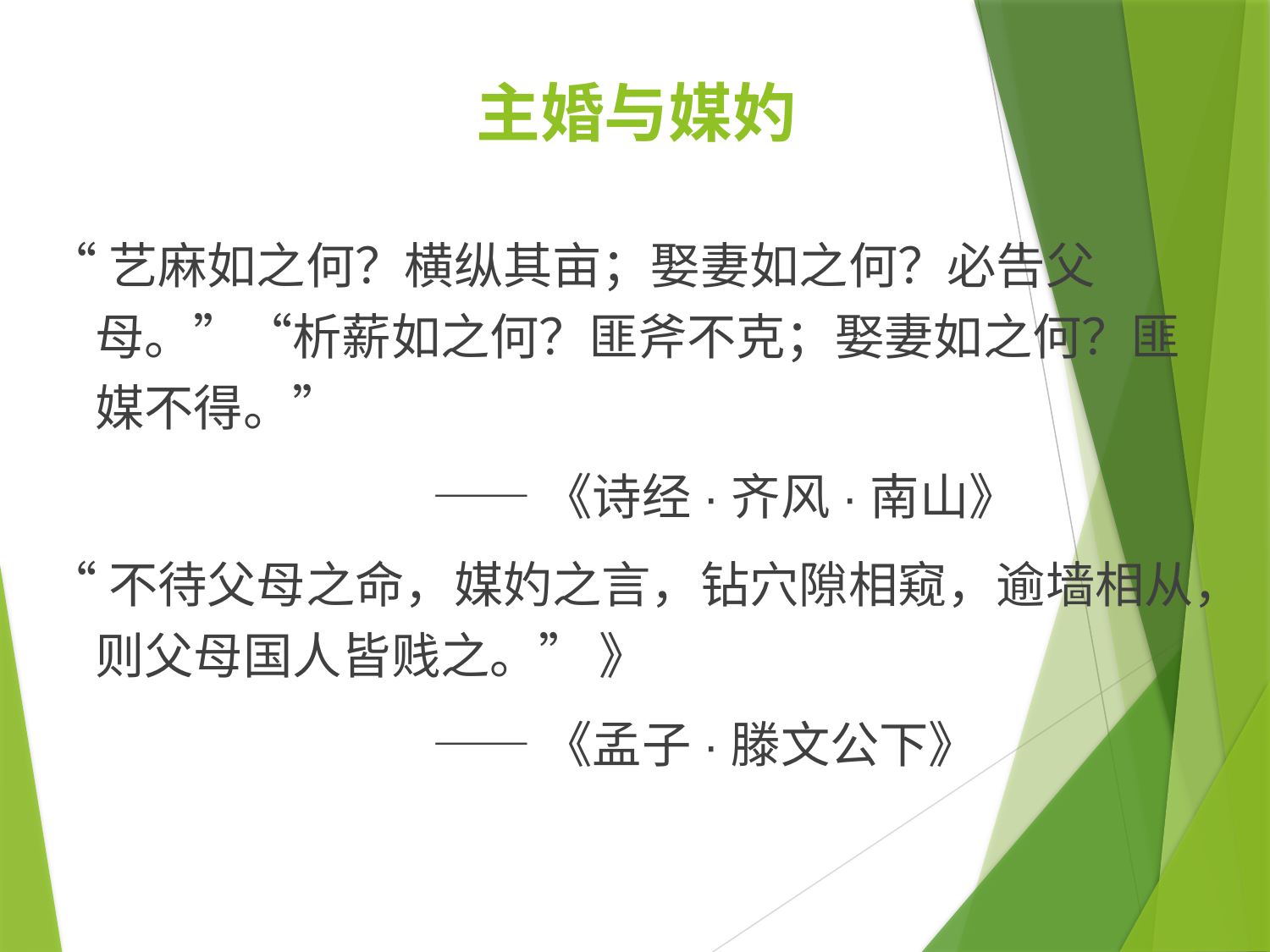

# 主婚与媒妁
“艺麻如之何？横纵其亩；娶妻如之何？必告父母。”“析薪如之何？匪斧不克；娶妻如之何？匪媒不得。”
                                   ——《诗经·齐风·南山》
“不待父母之命，媒妁之言，钻穴隙相窥，逾墙相从，则父母国人皆贱之。” 》
                                   ——《孟子·滕文公下》